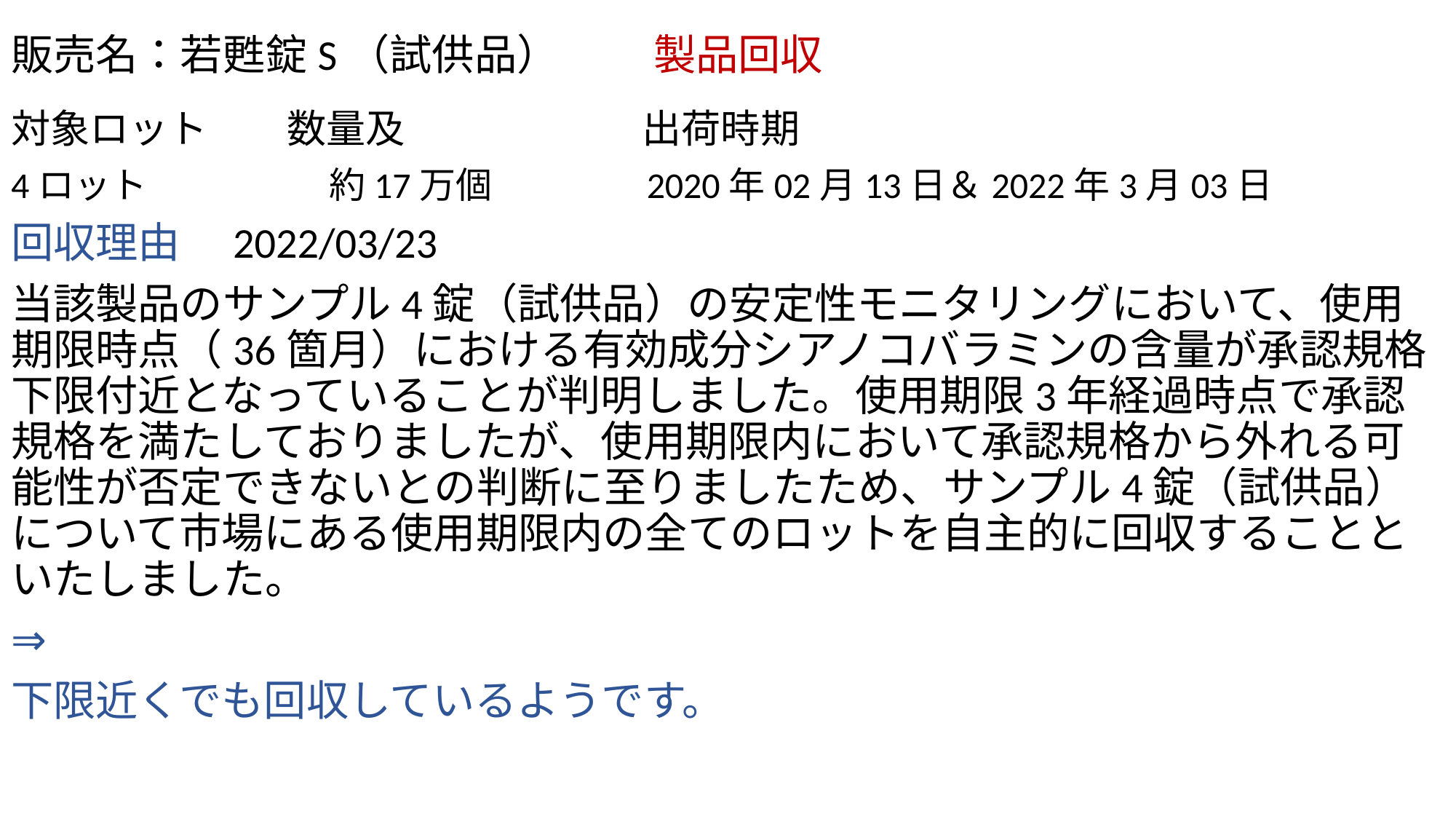

# 販売名：若甦錠S（試供品） 　　製品回収
対象ロット　　数量及　　　　　　出荷時期
4ロット　　　　　約17万個　　　　2020年02月13日＆2022年3月03日
回収理由　2022/03/23
当該製品のサンプル4錠（試供品）の安定性モニタリングにおいて、使用期限時点（36箇月）における有効成分シアノコバラミンの含量が承認規格下限付近となっていることが判明しました。使用期限3年経過時点で承認規格を満たしておりましたが、使用期限内において承認規格から外れる可能性が否定できないとの判断に至りましたため、サンプル4錠（試供品）について市場にある使用期限内の全てのロットを自主的に回収することといたしました。
⇒
下限近くでも回収しているようです。